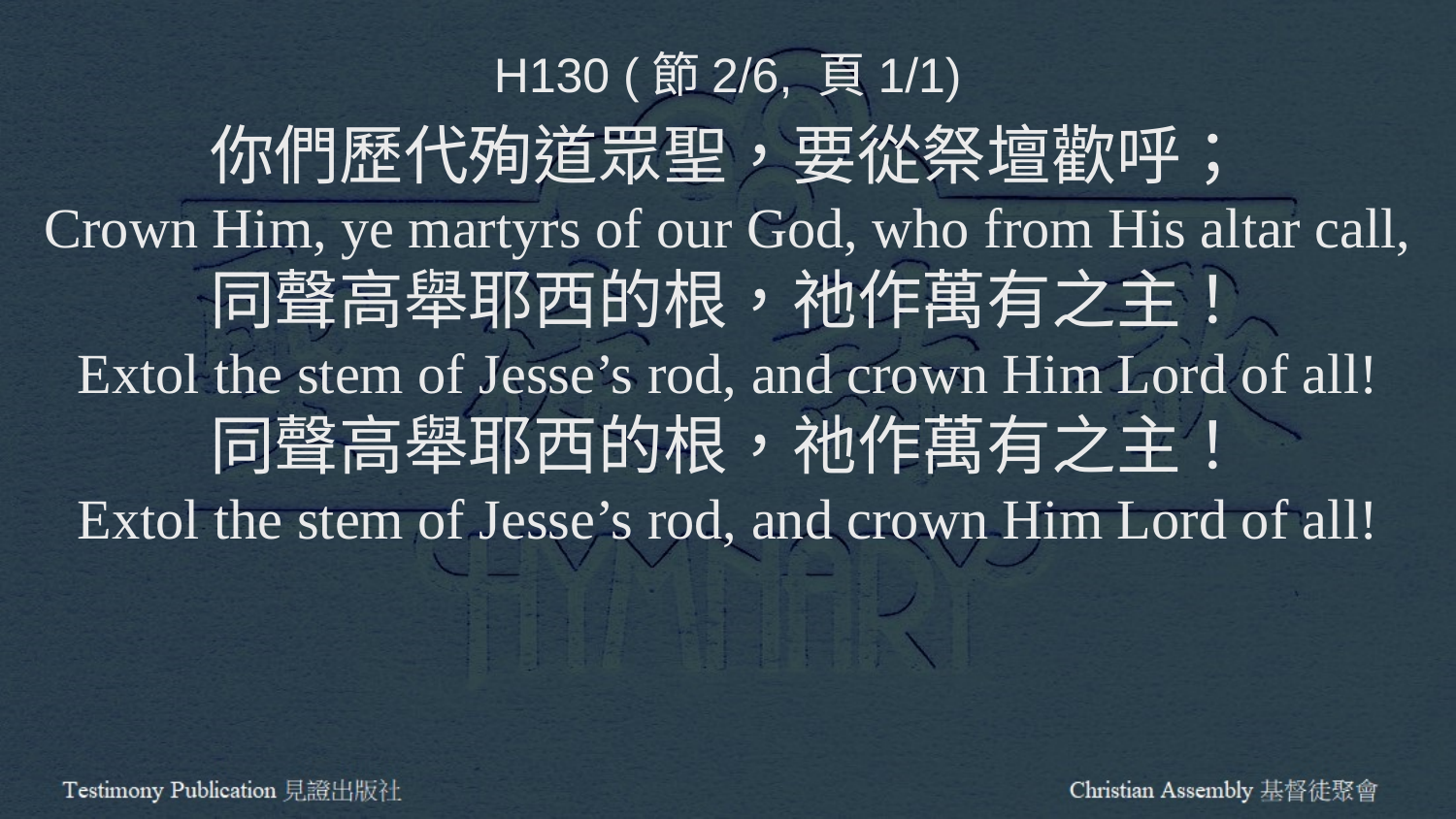

H130 (節2/6, 頁1/1)
你們歷代殉道眾聖，要從祭壇歡呼；
Crown Him, ye martyrs of our God, who from His altar call,
同聲高舉耶西的根，祂作萬有之主！
Extol the stem of Jesse’s rod, and crown Him Lord of all!
同聲高舉耶西的根，祂作萬有之主！
Extol the stem of Jesse’s rod, and crown Him Lord of all!